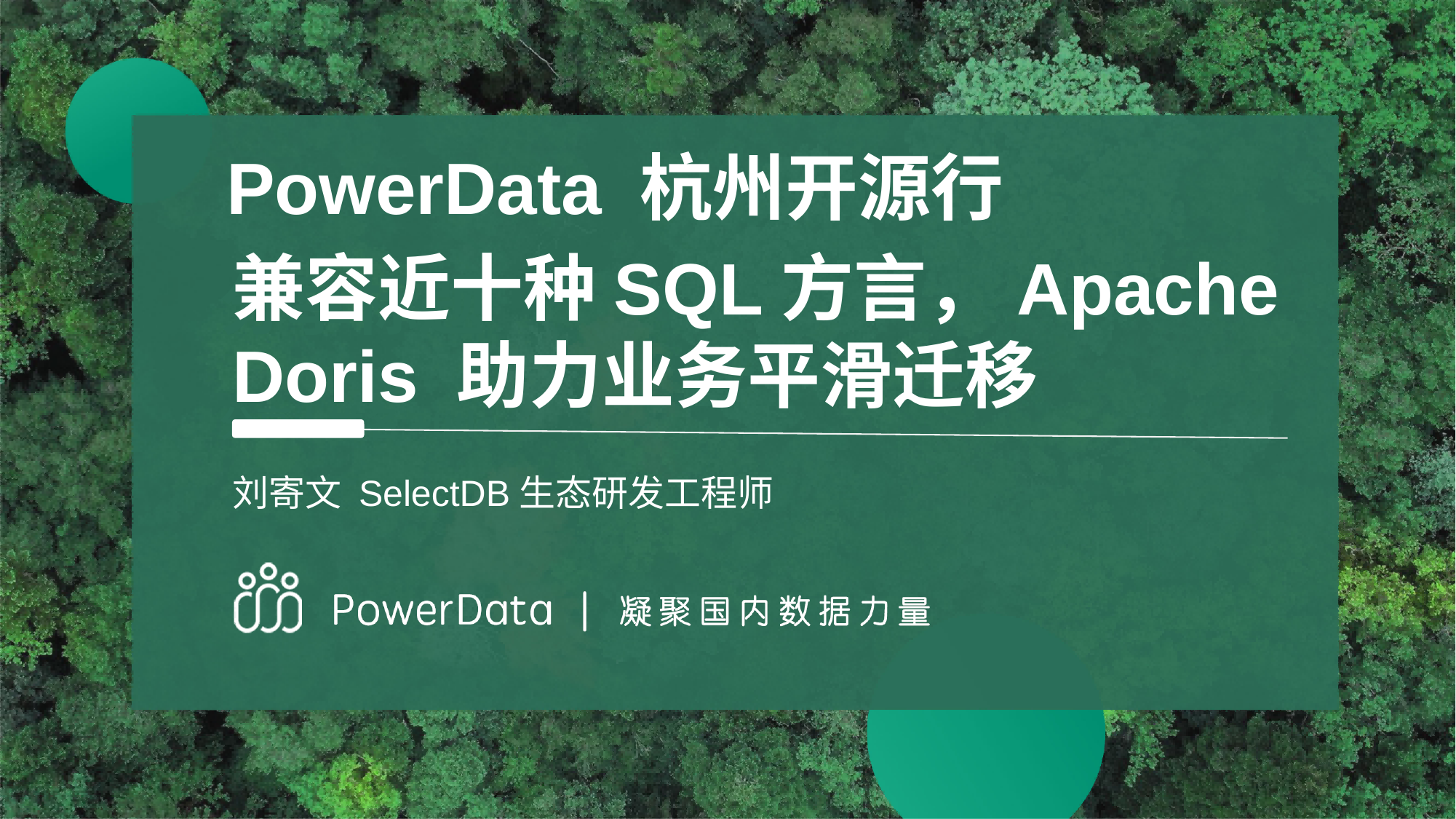

PowerData 杭州开源行
兼容近十种SQL方言，Apache Doris 助力业务平滑迁移
分享标题
分享人姓名+title

刘寄文 SelectDB生态研发工程师